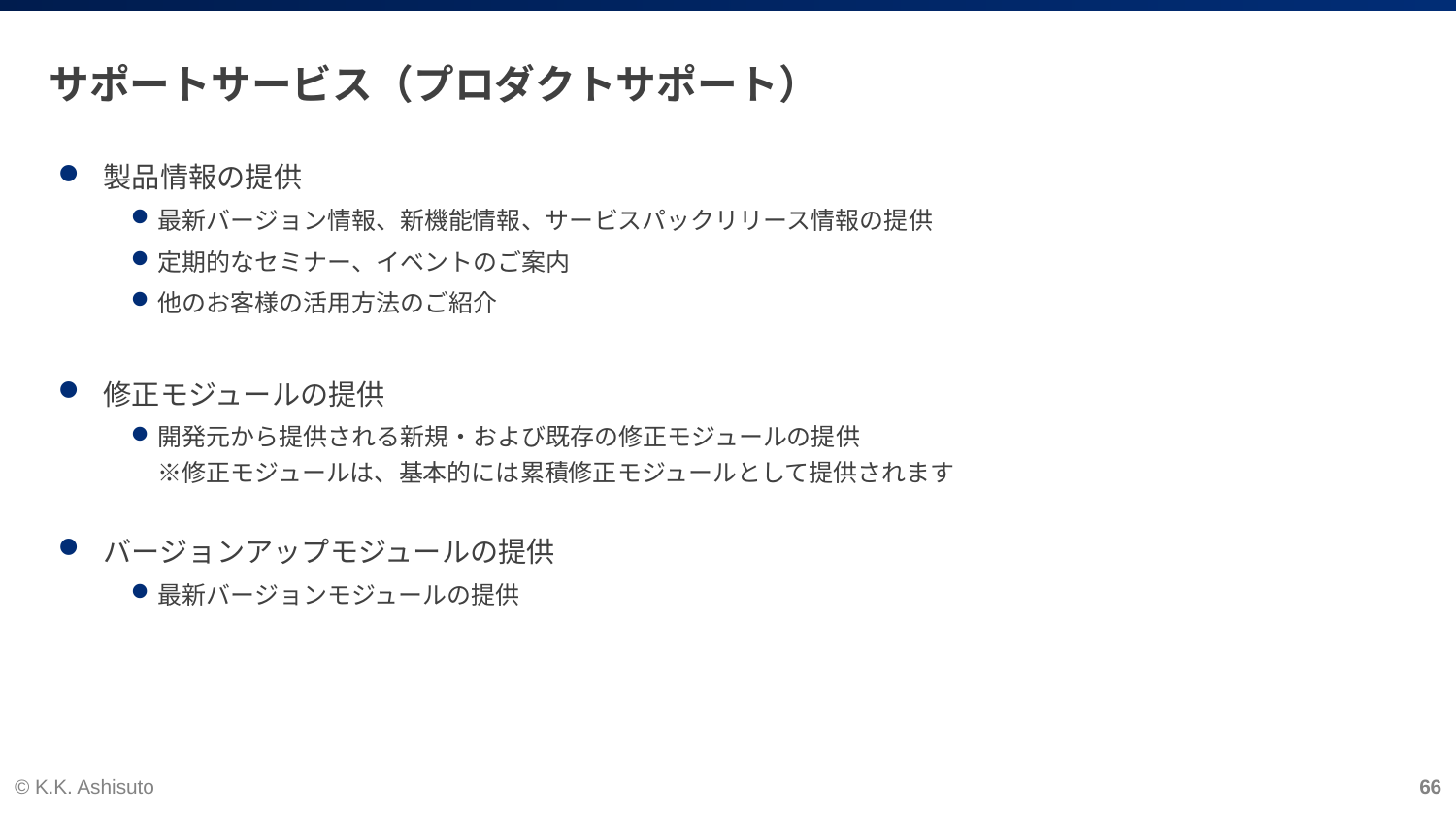

# サポートサービス（プロダクトサポート）
製品情報の提供
最新バージョン情報、新機能情報、サービスパックリリース情報の提供
定期的なセミナー、イベントのご案内
他のお客様の活用方法のご紹介

修正モジュールの提供
開発元から提供される新規・および既存の修正モジュールの提供
※修正モジュールは、基本的には累積修正モジュールとして提供されます
バージョンアップモジュールの提供
最新バージョンモジュールの提供
© K.K. Ashisuto
66